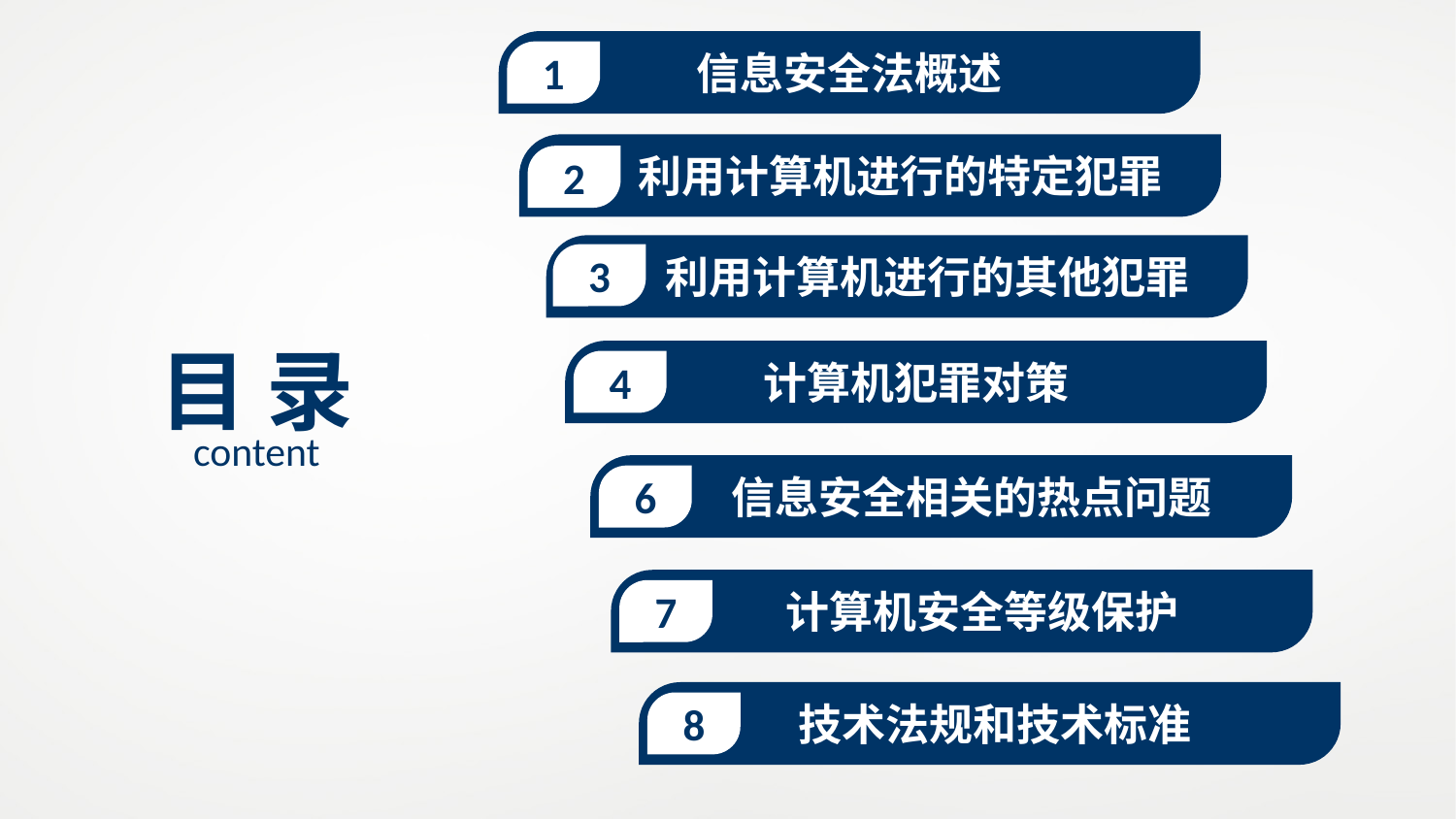

信息安全法概述
1
     利用计算机进行的特定犯罪
2
     利用计算机进行的其他犯罪
3
目 录
content
计算机犯罪对策
4
     信息安全相关的热点问题
6
   计算机安全等级保护
7
 技术法规和技术标准
8